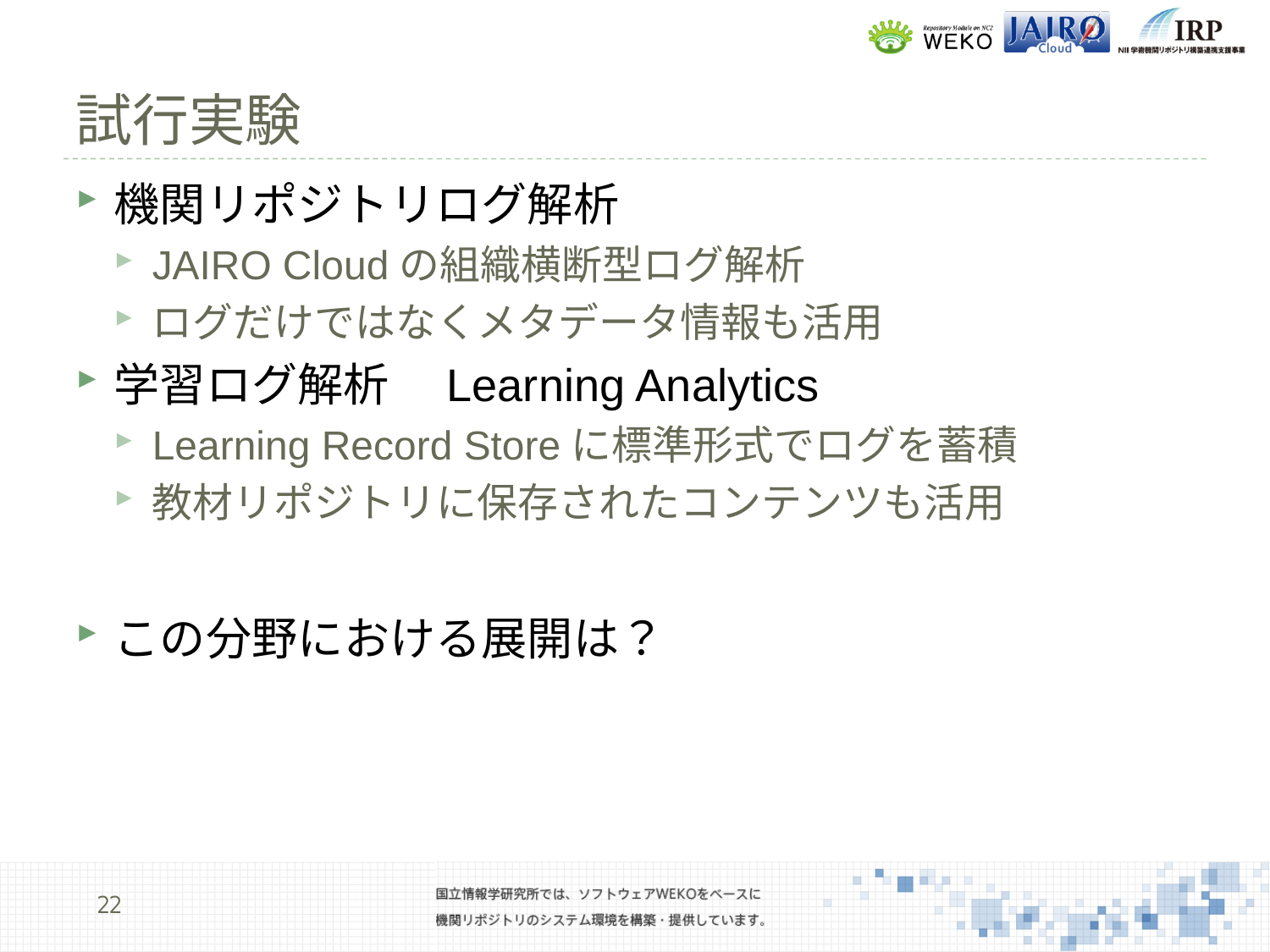

# 試行実験
機関リポジトリログ解析
JAIRO Cloudの組織横断型ログ解析
ログだけではなくメタデータ情報も活用
学習ログ解析　Learning Analytics
Learning Record Storeに標準形式でログを蓄積
教材リポジトリに保存されたコンテンツも活用

この分野における展開は？

22